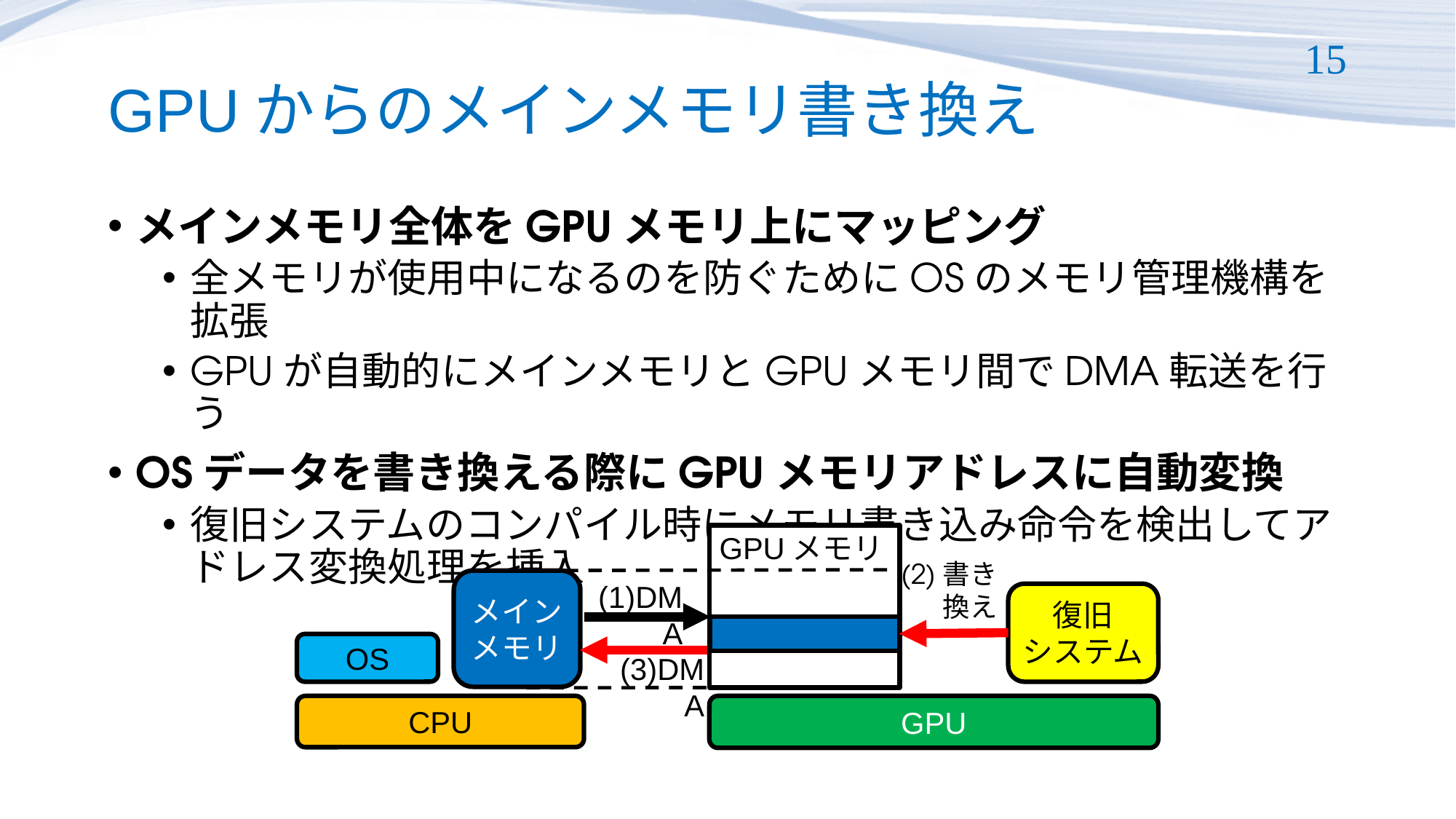

# GPUからのメインメモリ書き換え
15
メインメモリ全体をGPUメモリ上にマッピング
全メモリが使用中になるのを防ぐためにOSのメモリ管理機構を拡張
GPUが自動的にメインメモリとGPUメモリ間でDMA転送を行う
OSデータを書き換える際にGPUメモリアドレスに自動変換
復旧システムのコンパイル時にメモリ書き込み命令を検出してアドレス変換処理を挿入
GPUメモリ

復旧
システム
GPU
メイン
メモリ

(2)書き換え
(1)DMA
(3)DMA
OS
CPU